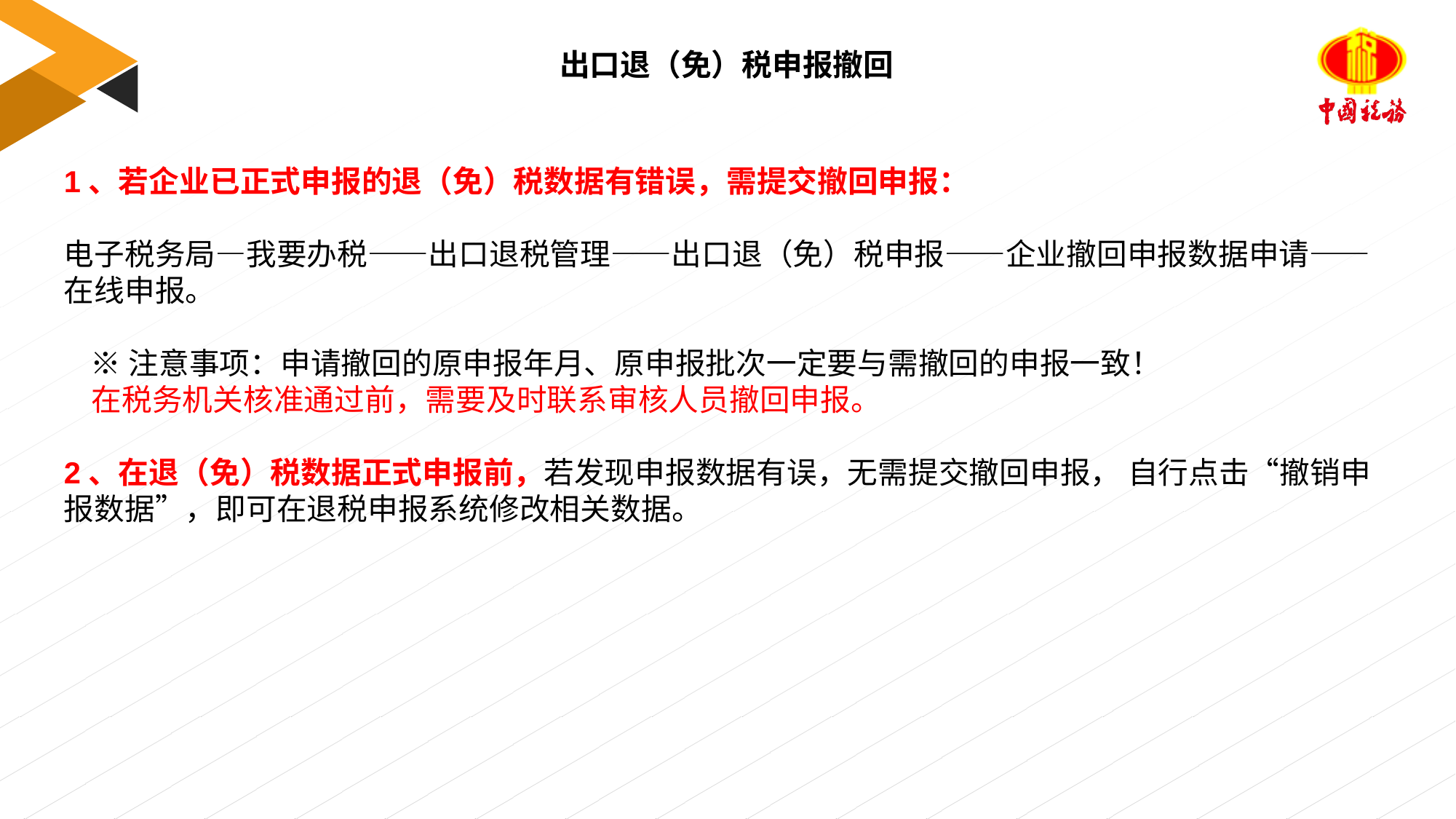

出口退（免）税申报撤回

1、若企业已正式申报的退（免）税数据有错误，需提交撤回申报：

电子税务局—我要办税——出口退税管理——出口退（免）税申报——企业撤回申报数据申请——在线申报。

    ※注意事项：申请撤回的原申报年月、原申报批次一定要与需撤回的申报一致！
   在税务机关核准通过前，需要及时联系审核人员撤回申报。

2、在退（免）税数据正式申报前，若发现申报数据有误，无需提交撤回申报， 自行点击“撤销申报数据”，即可在退税申报系统修改相关数据。